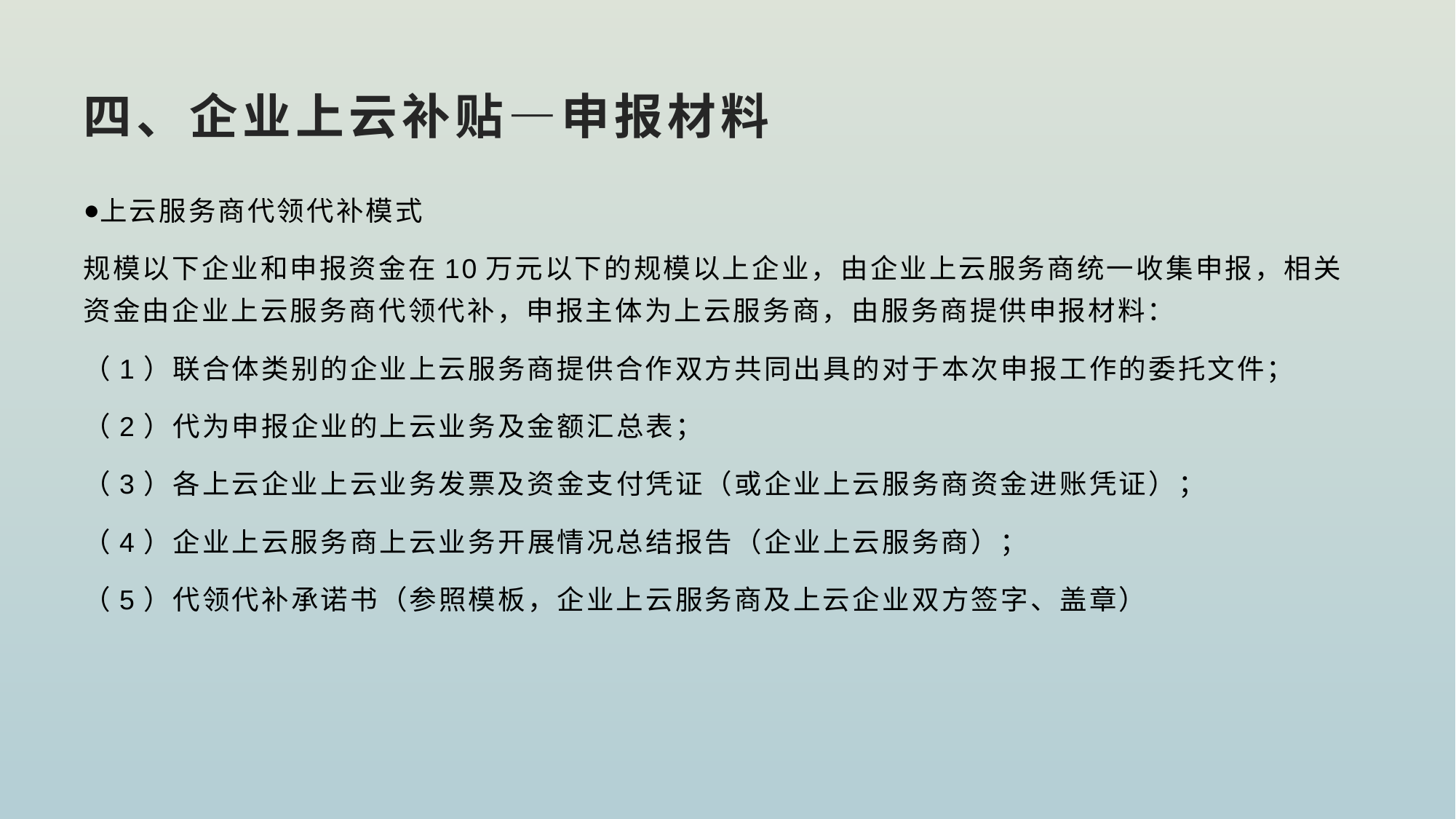

# 四、企业上云补贴—申报材料
上云服务商代领代补模式
规模以下企业和申报资金在10万元以下的规模以上企业，由企业上云服务商统一收集申报，相关资金由企业上云服务商代领代补，申报主体为上云服务商，由服务商提供申报材料：
（1）联合体类别的企业上云服务商提供合作双方共同出具的对于本次申报工作的委托文件；
（2）代为申报企业的上云业务及金额汇总表；
（3）各上云企业上云业务发票及资金支付凭证（或企业上云服务商资金进账凭证）；
（4）企业上云服务商上云业务开展情况总结报告（企业上云服务商）；
（5）代领代补承诺书（参照模板，企业上云服务商及上云企业双方签字、盖章）